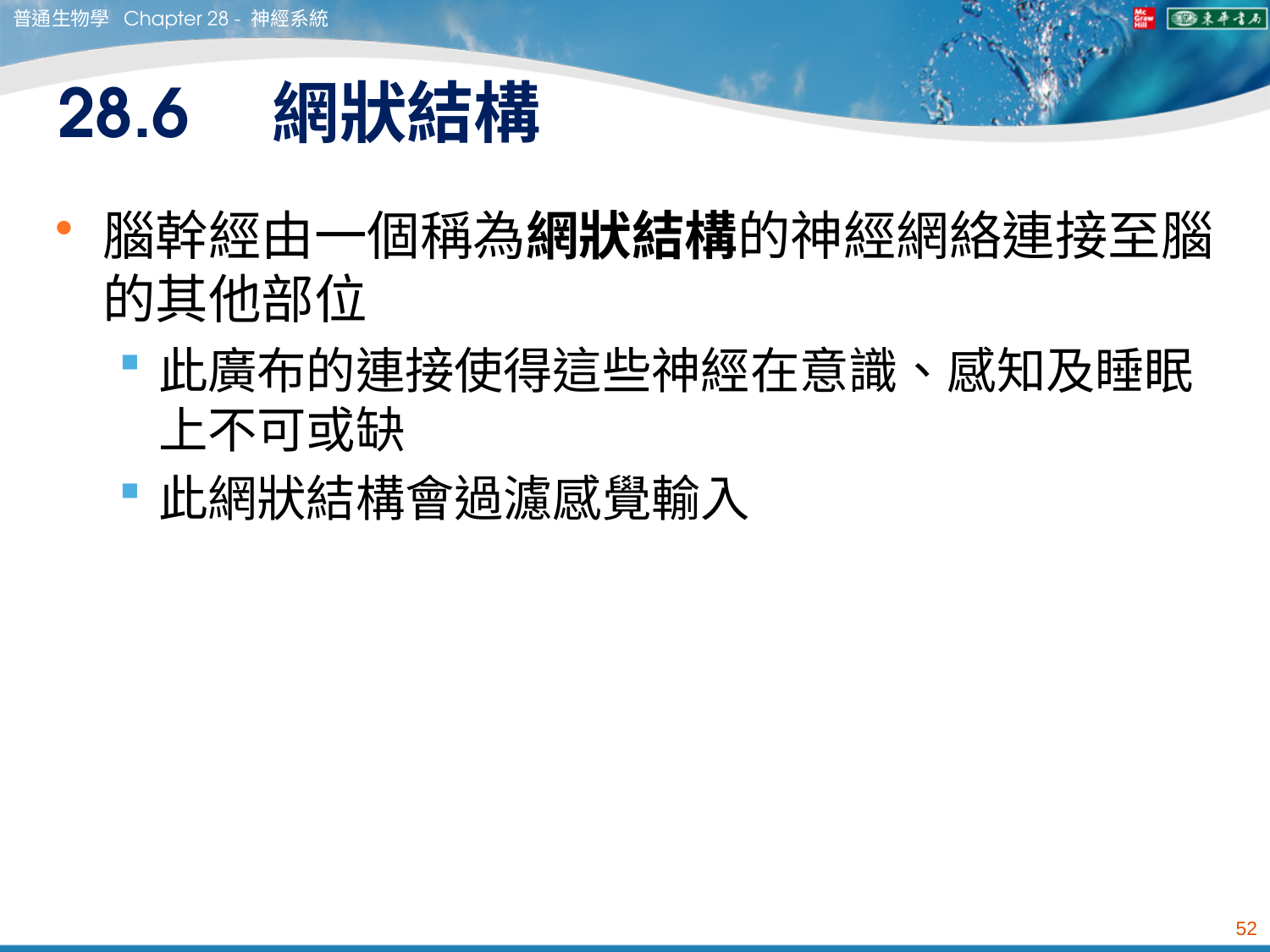

普通生物學  Chapter 28 - 神經系統
# 28.6　網狀結構
腦幹經由一個稱為網狀結構的神經網絡連接至腦的其他部位
此廣布的連接使得這些神經在意識、感知及睡眠上不可或缺
此網狀結構會過濾感覺輸入
52